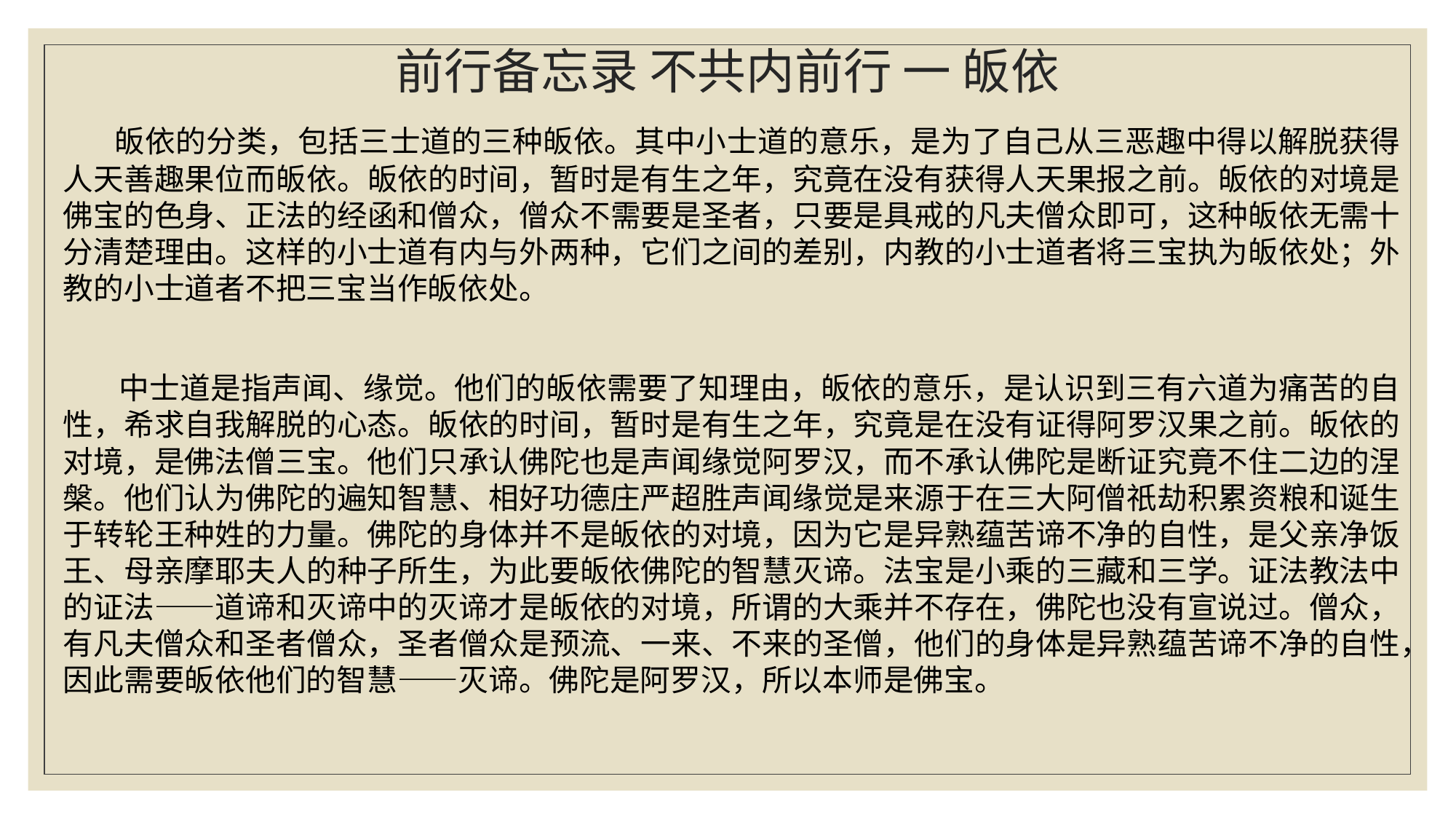

# 前行备忘录 不共内前行 一 皈依
     皈依的分类，包括三士道的三种皈依。其中小士道的意乐，是为了自己从三恶趣中得以解脱获得人天善趣果位而皈依。皈依的时间，暂时是有生之年，究竟在没有获得人天果报之前。皈依的对境是佛宝的色身、正法的经函和僧众，僧众不需要是圣者，只要是具戒的凡夫僧众即可，这种皈依无需十分清楚理由。这样的小士道有内与外两种，它们之间的差别，内教的小士道者将三宝执为皈依处；外教的小士道者不把三宝当作皈依处。

       中士道是指声闻、缘觉。他们的皈依需要了知理由，皈依的意乐，是认识到三有六道为痛苦的自性，希求自我解脱的心态。皈依的时间，暂时是有生之年，究竟是在没有证得阿罗汉果之前。皈依的对境，是佛法僧三宝。他们只承认佛陀也是声闻缘觉阿罗汉，而不承认佛陀是断证究竟不住二边的涅槃。他们认为佛陀的遍知智慧、相好功德庄严超胜声闻缘觉是来源于在三大阿僧祇劫积累资粮和诞生于转轮王种姓的力量。佛陀的身体并不是皈依的对境，因为它是异熟蕴苦谛不净的自性，是父亲净饭王、母亲摩耶夫人的种子所生，为此要皈依佛陀的智慧灭谛。法宝是小乘的三藏和三学。证法教法中的证法——道谛和灭谛中的灭谛才是皈依的对境，所谓的大乘并不存在，佛陀也没有宣说过。僧众，有凡夫僧众和圣者僧众，圣者僧众是预流、一来、不来的圣僧，他们的身体是异熟蕴苦谛不净的自性，因此需要皈依他们的智慧——灭谛。佛陀是阿罗汉，所以本师是佛宝。